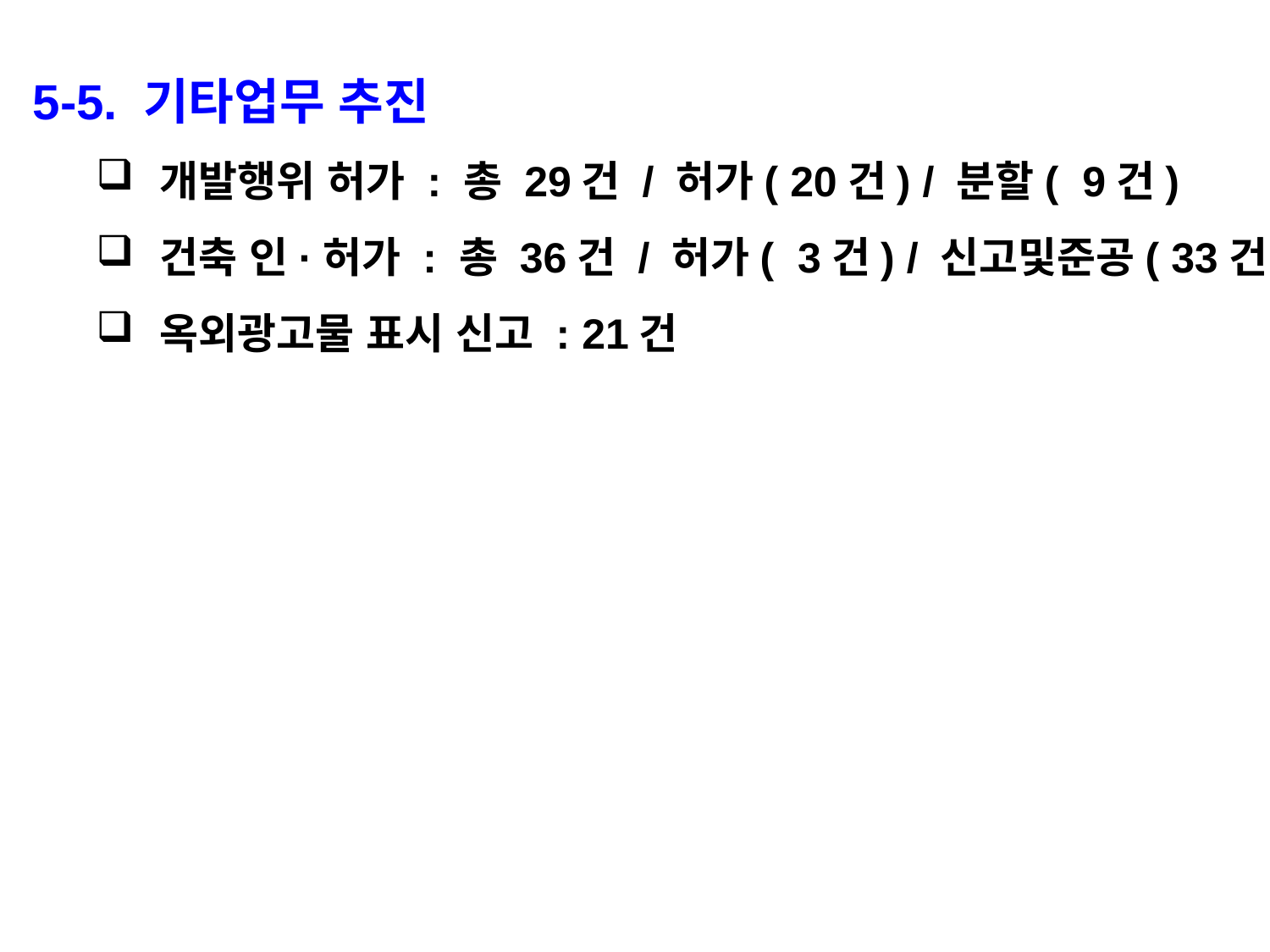

5-5. 기타업무 추진
개발행위 허가 : 총 29건 / 허가( 20건) / 분할(  9건)
건축 인·허가 : 총 36건 / 허가(  3건) / 신고및준공( 33건)
옥외광고물 표시 신고 : 21건